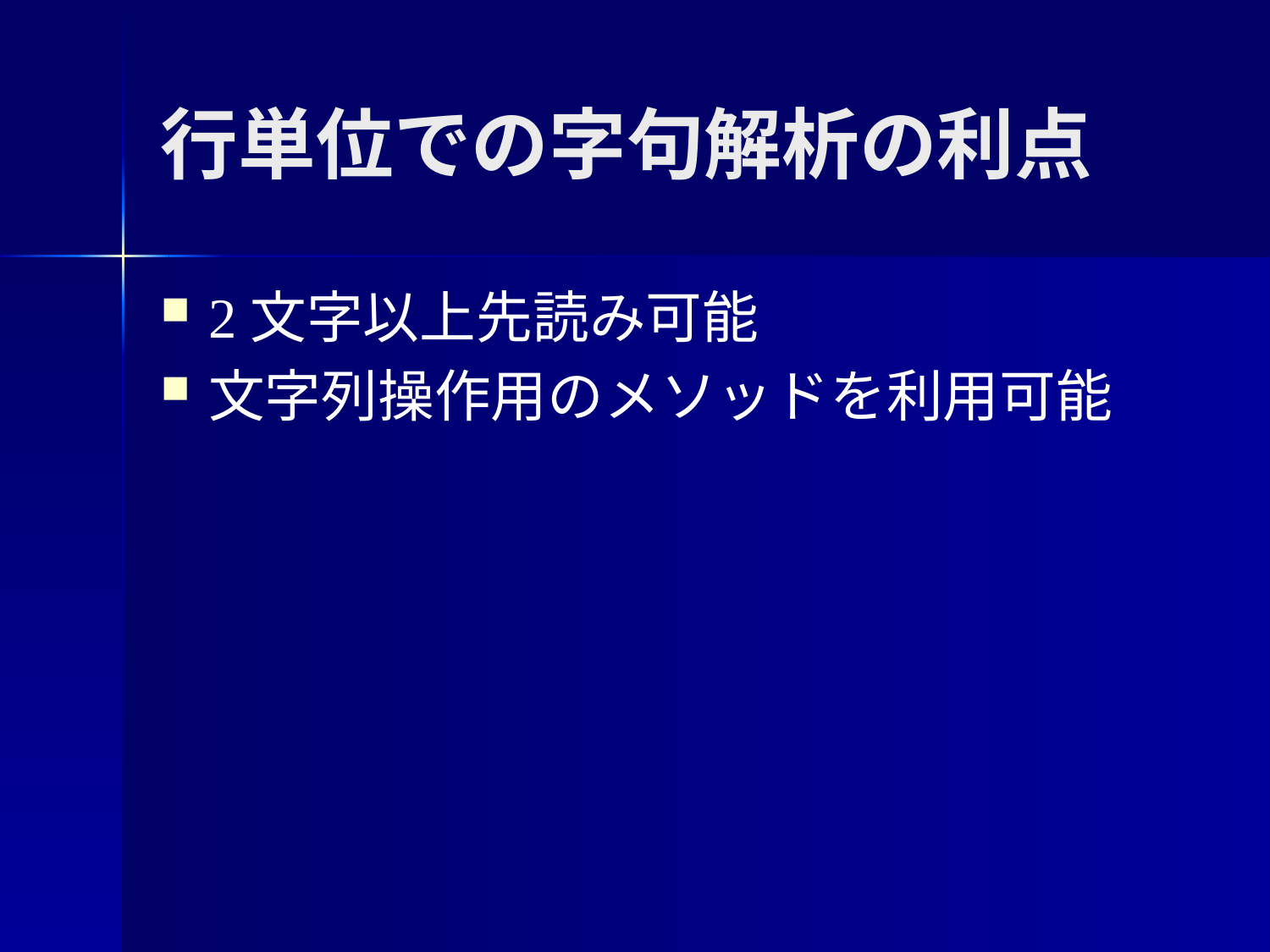

# 行単位での字句解析の利点
2文字以上先読み可能
文字列操作用のメソッドを利用可能